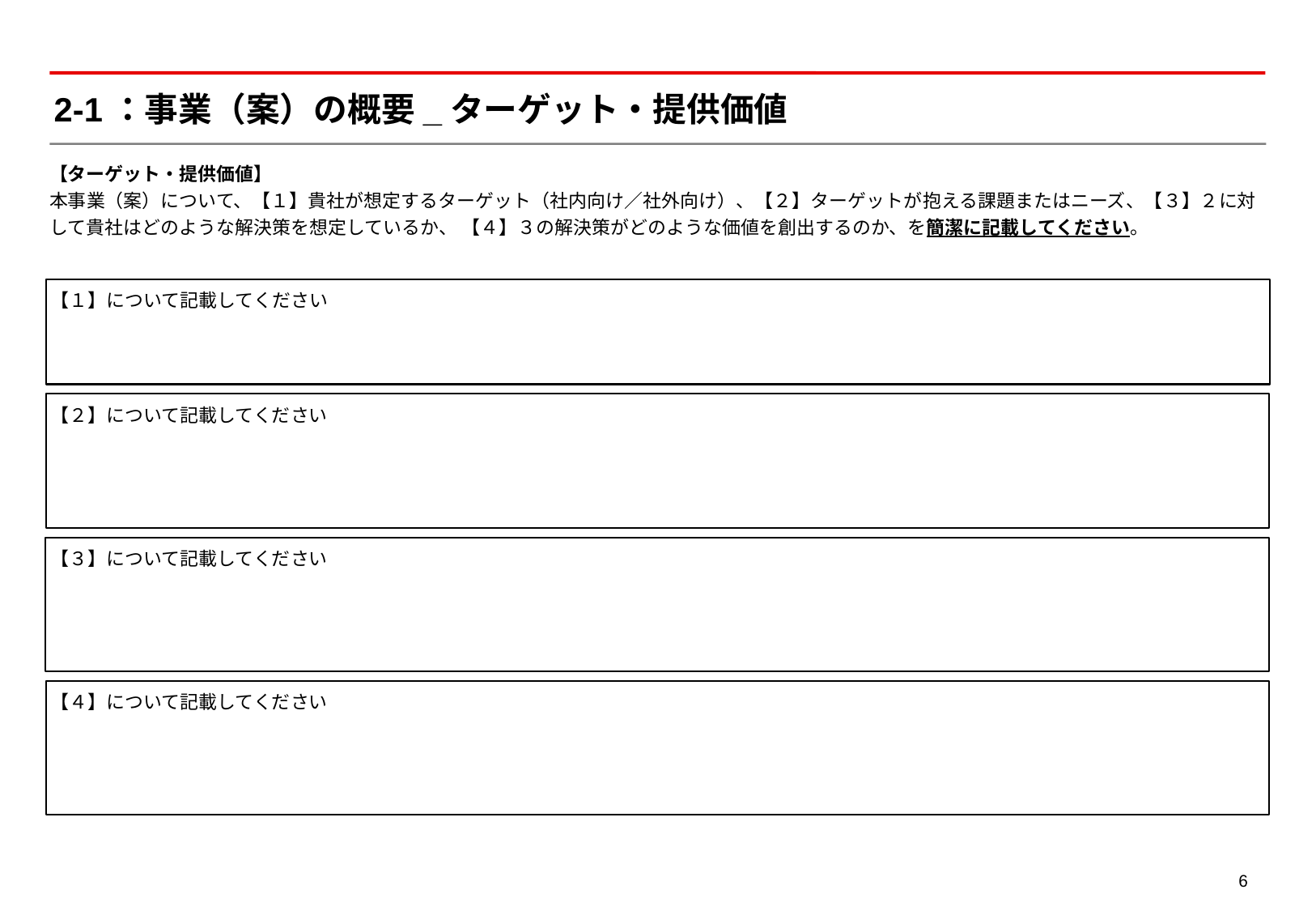

# 2-1：事業（案）の概要_ターゲット・提供価値
【ターゲット・提供価値】
本事業（案）について、【１】貴社が想定するターゲット（社内向け／社外向け）、【２】ターゲットが抱える課題またはニーズ、【３】２に対して貴社はどのような解決策を想定しているか、 【４】３の解決策がどのような価値を創出するのか、を簡潔に記載してください。
【１】について記載してください

【２】について記載してください

【３】について記載してください

【４】について記載してください